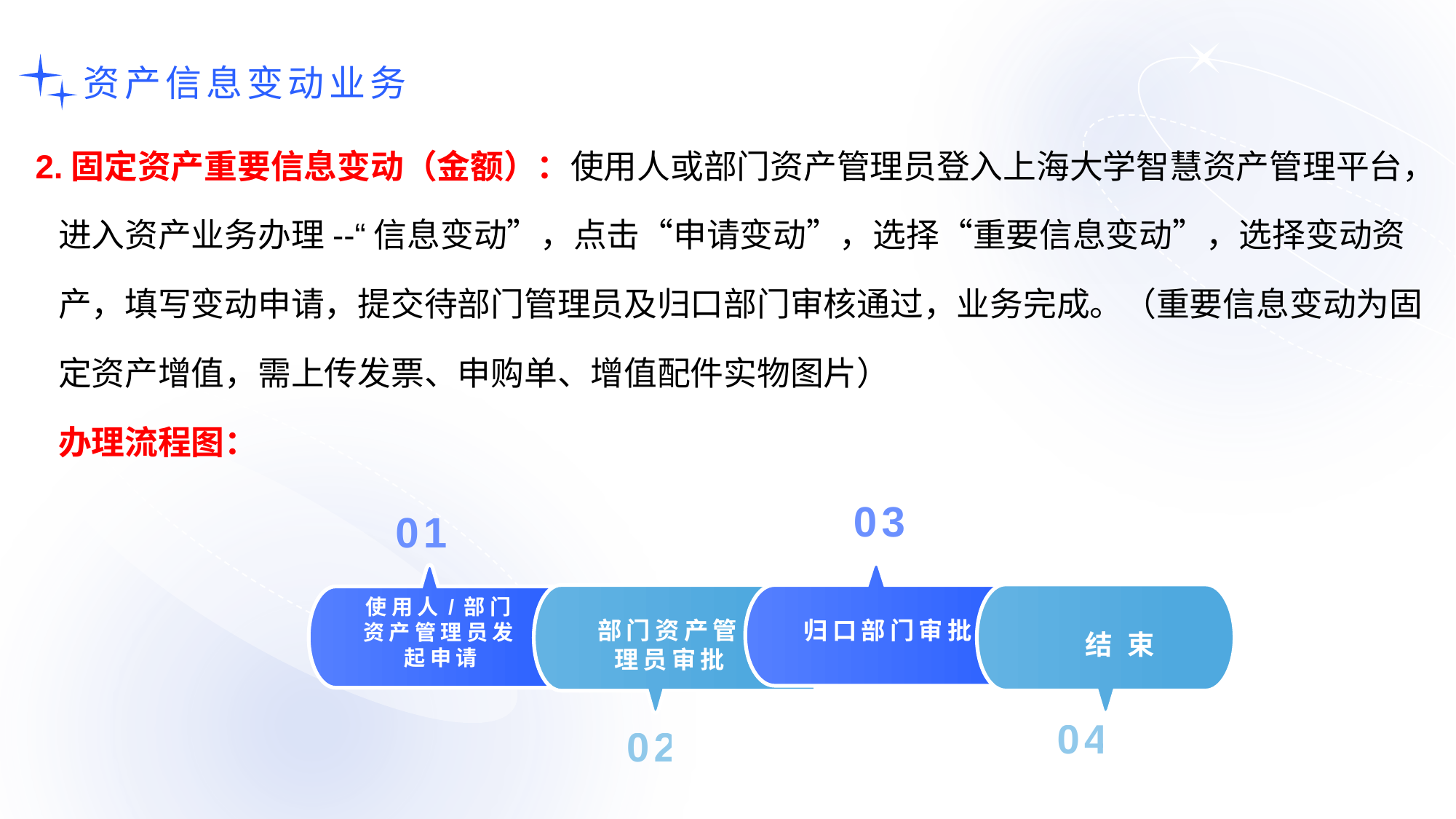

资产信息变动业务
2.固定资产重要信息变动（金额）：使用人或部门资产管理员登入上海大学智慧资产管理平台，
  进入资产业务办理--“信息变动”，点击“申请变动”，选择“重要信息变动”，选择变动资
  产，填写变动申请，提交待部门管理员及归口部门审核通过，业务完成。（重要信息变动为固
  定资产增值，需上传发票、申购单、增值配件实物图片）
  办理流程图：

03
01
归口部门审批
使用人/部门资产管理员发起申请
结 束
部门资产管理员审批
04
02